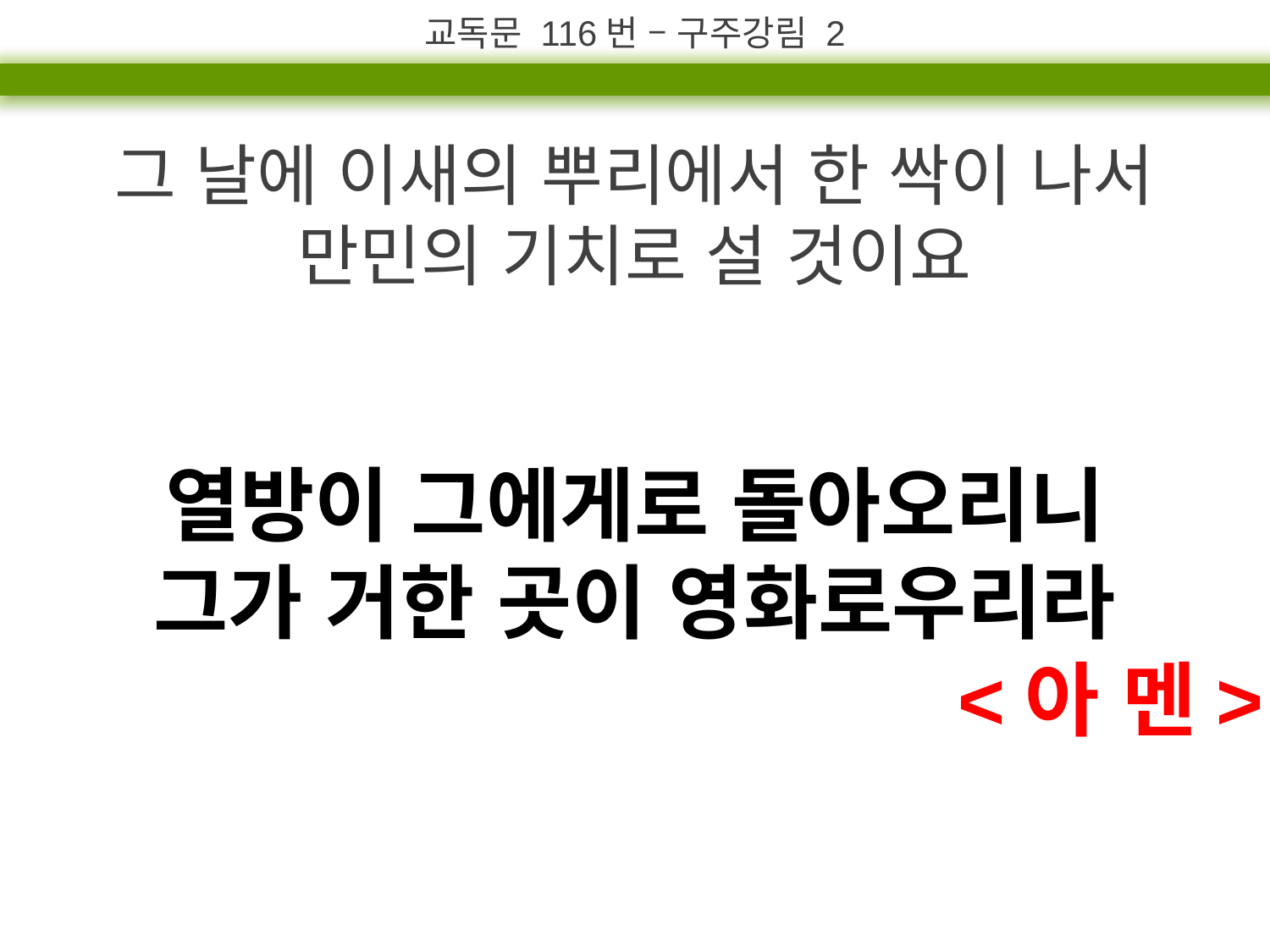

교독문 116번 – 구주강림 2

그 날에 이새의 뿌리에서 한 싹이 나서
만민의 기치로 설 것이요
열방이 그에게로 돌아오리니
그가 거한 곳이 영화로우리라
<아 멘>